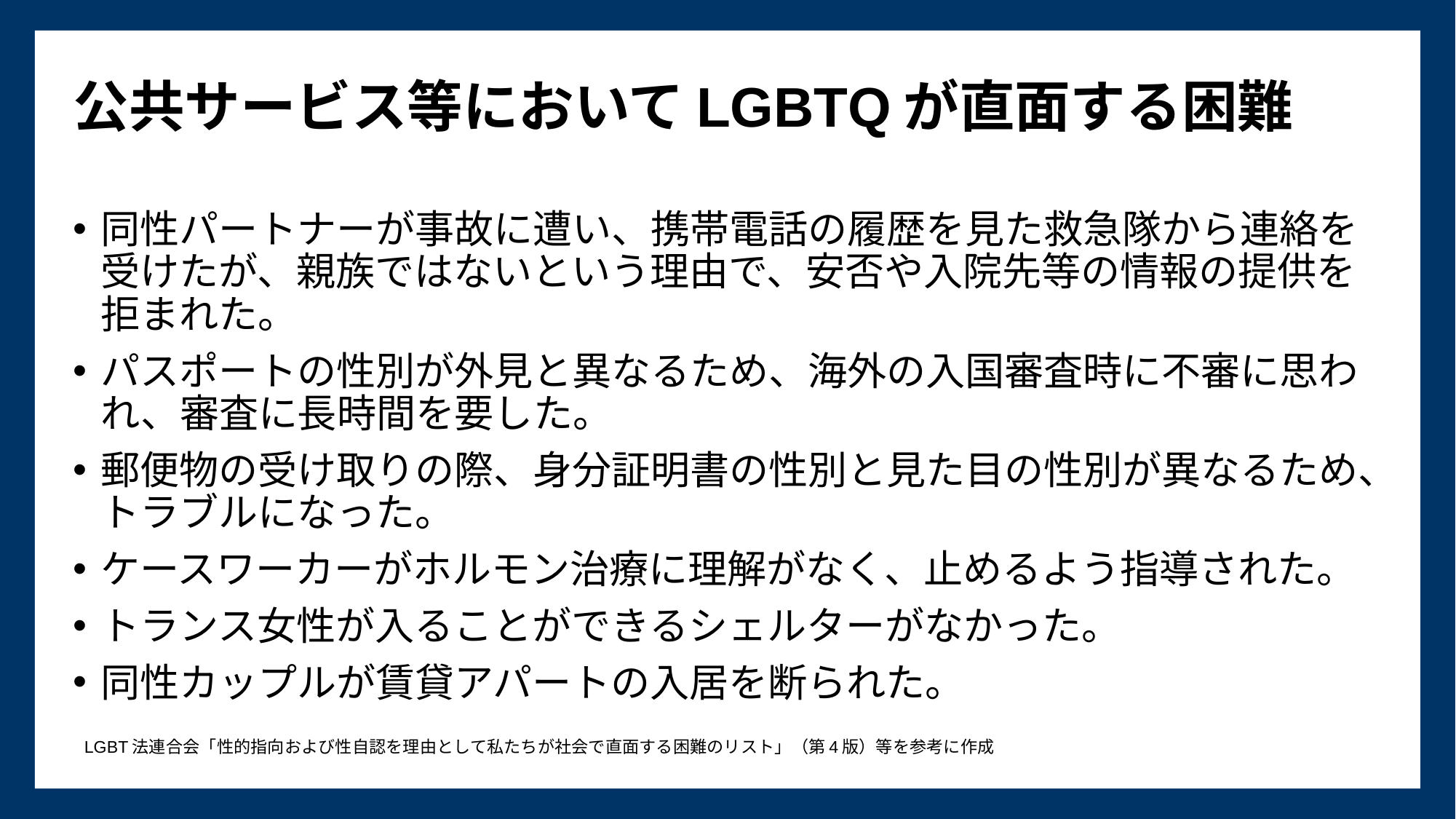

# 公共サービス等においてLGBTQが直面する困難
同性パートナーが事故に遭い、携帯電話の履歴を見た救急隊から連絡を受けたが、親族ではないという理由で、安否や入院先等の情報の提供を拒まれた。
パスポートの性別が外見と異なるため、海外の入国審査時に不審に思われ、審査に長時間を要した。
郵便物の受け取りの際、身分証明書の性別と見た目の性別が異なるため、トラブルになった。
ケースワーカーがホルモン治療に理解がなく、止めるよう指導された。
トランス女性が入ることができるシェルターがなかった。
同性カップルが賃貸アパートの入居を断られた。
 LGBT法連合会「性的指向および性自認を理由として私たちが社会で直面する困難のリスト」（第4版）等を参考に作成